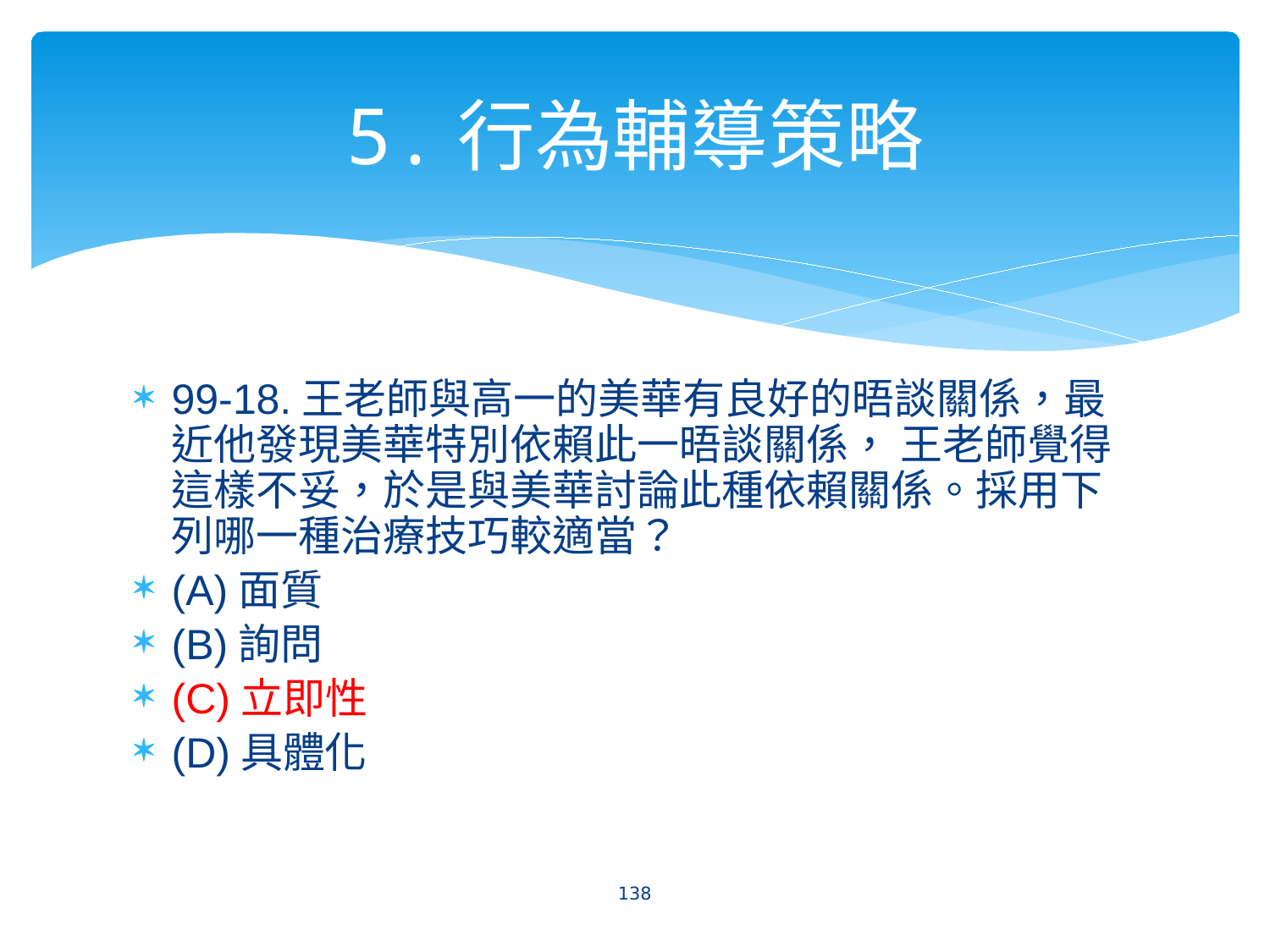

99-18.王老師與高一的美華有良好的晤談關係，最近他發現美華特別依賴此一晤談關係， 王老師覺得這樣不妥，於是與美華討論此種依賴關係。採用下列哪一種治療技巧較適當？
(A)面質
(B)詢問
(C)立即性
(D)具體化

5.行為輔導策略
138